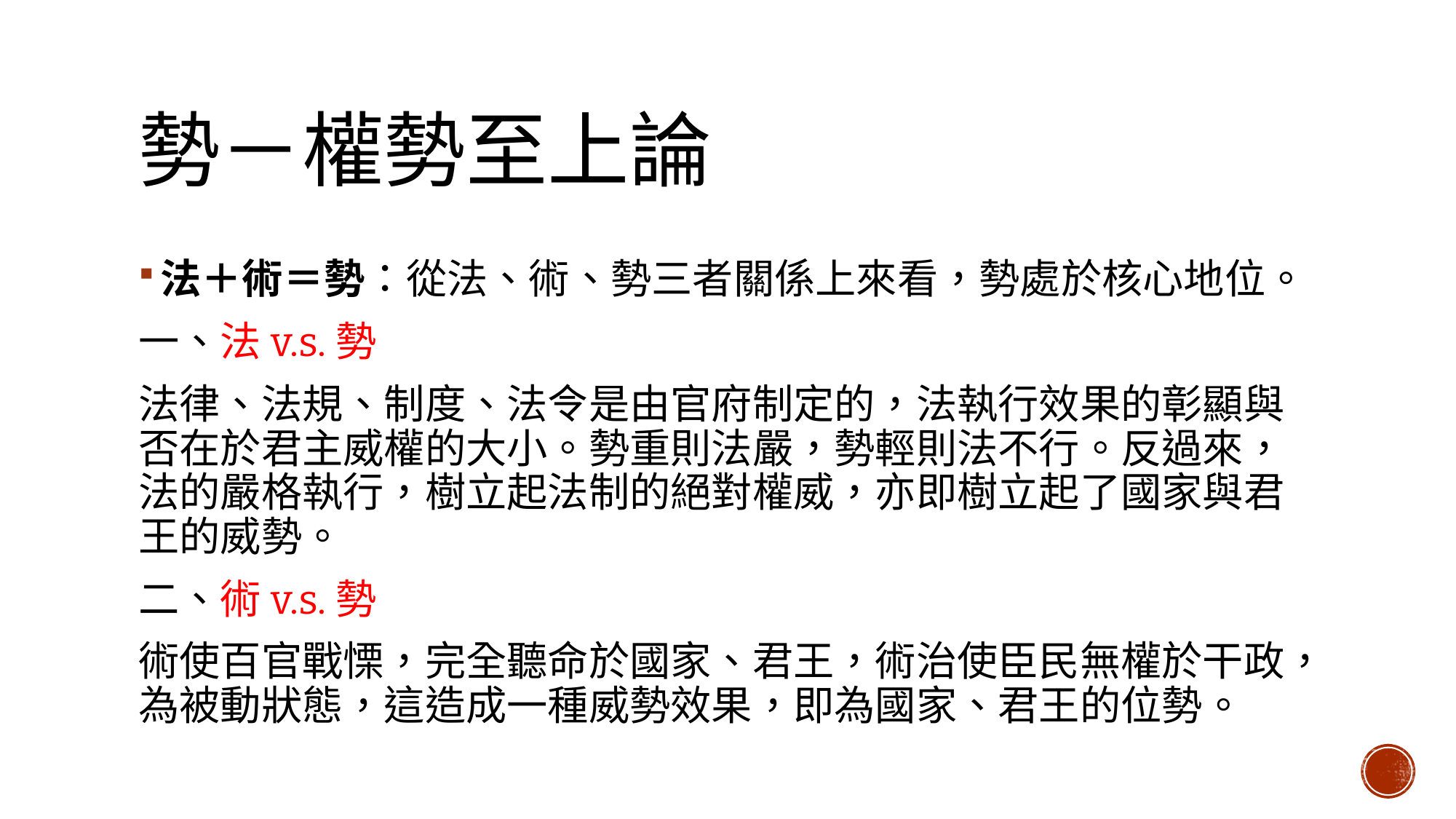

# 勢－權勢至上論
法＋術＝勢：從法、術、勢三者關係上來看，勢處於核心地位。
一、法v.s.勢
法律、法規、制度、法令是由官府制定的，法執行效果的彰顯與否在於君主威權的大小。勢重則法嚴，勢輕則法不行。反過來，法的嚴格執行，樹立起法制的絕對權威，亦即樹立起了國家與君王的威勢。
二、術v.s.勢
術使百官戰慄，完全聽命於國家、君王，術治使臣民無權於干政，為被動狀態，這造成一種威勢效果，即為國家、君王的位勢。